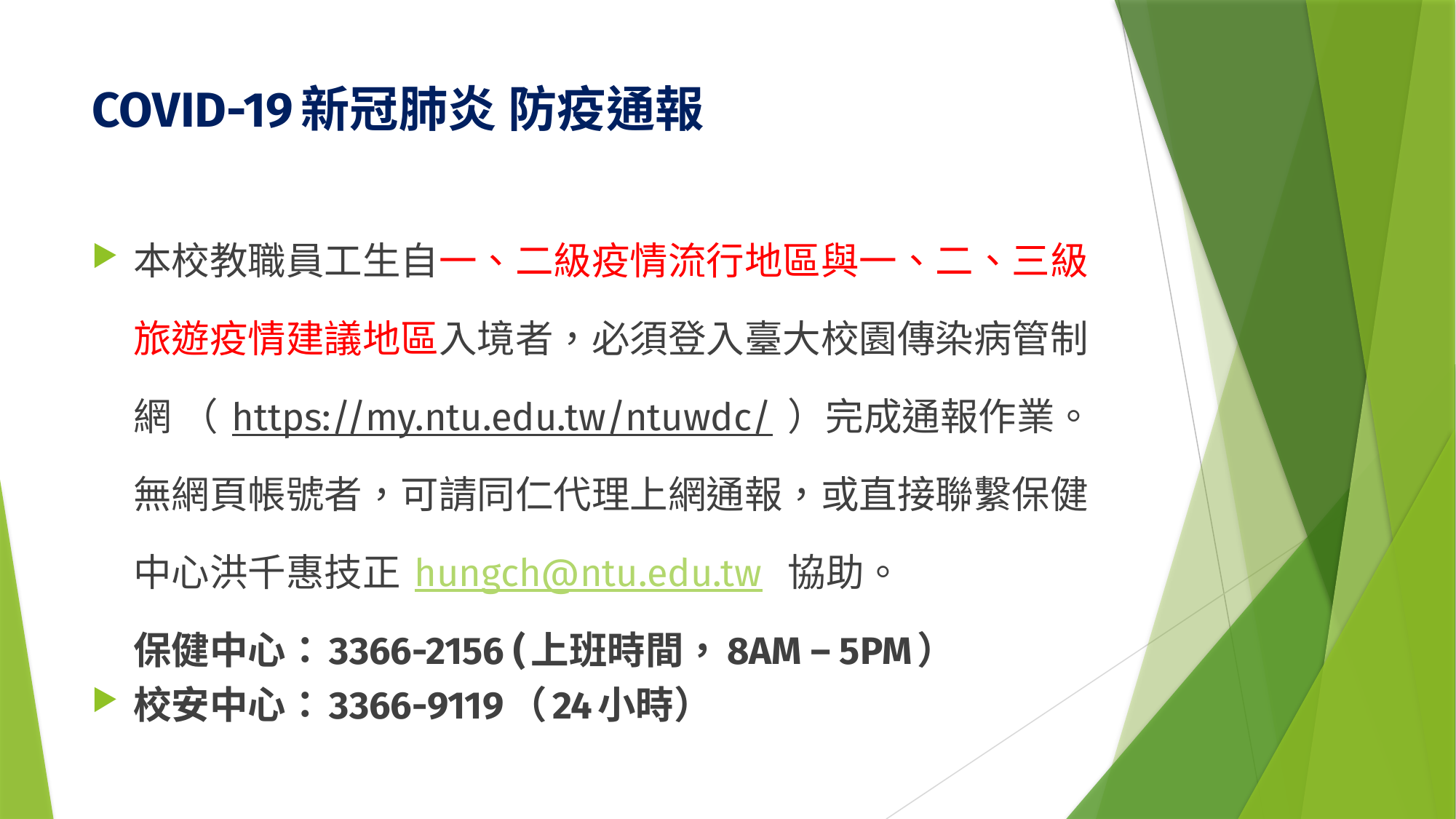

# COVID-19新冠肺炎 防疫通報
本校教職員工生自一、二級疫情流行地區與一、二、三級旅遊疫情建議地區入境者，必須登入臺大校園傳染病管制網 （ https://my.ntu.edu.tw/ntuwdc/ ）完成通報作業。無網頁帳號者，可請同仁代理上網通報，或直接聯繫保健中心洪千惠技正 hungch@ntu.edu.tw  協助。
保健中心：3366-2156 (上班時間，8AM – 5PM）
校安中心：3366-9119（24小時）